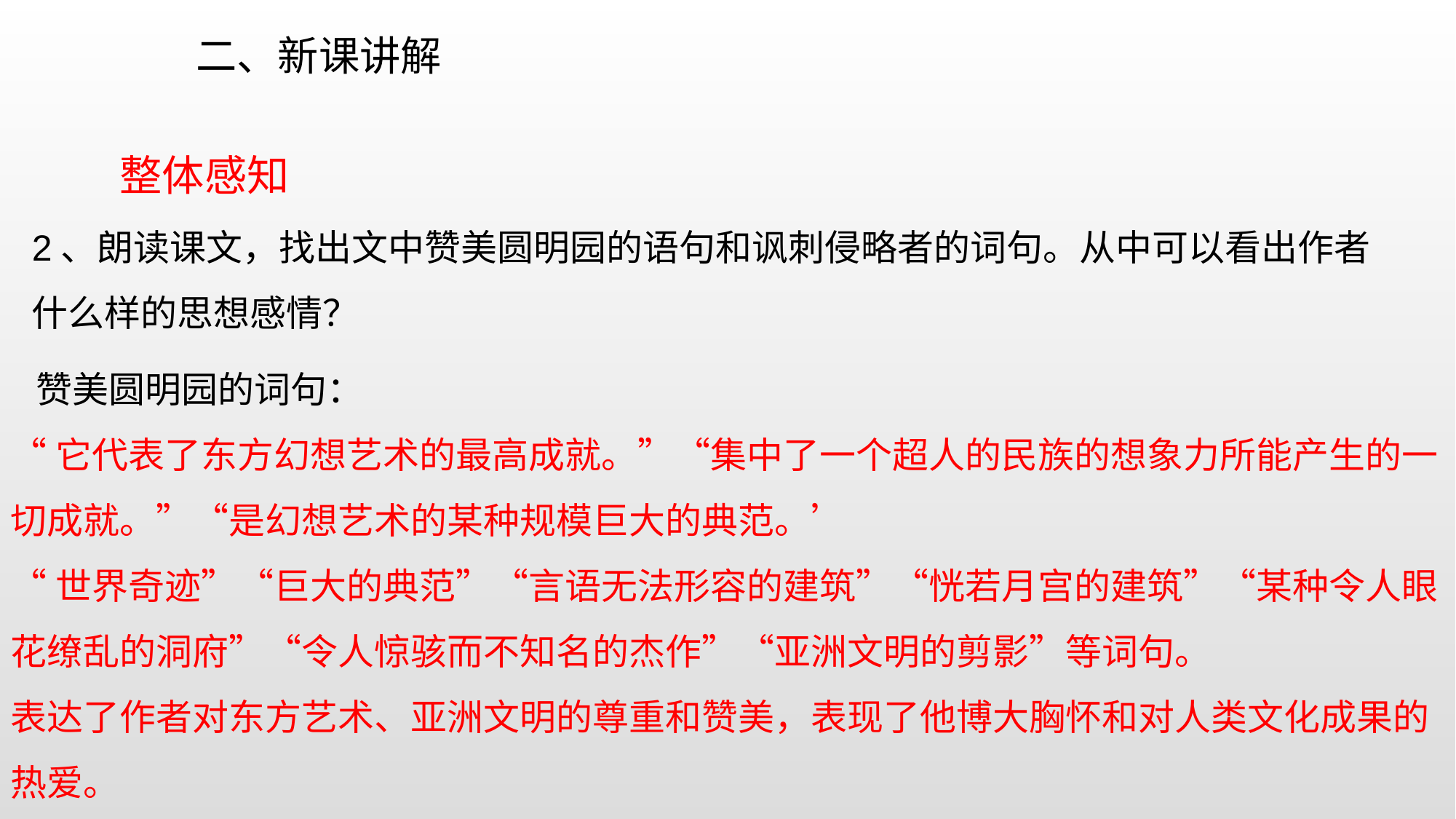

二、新课讲解

整体感知
2、朗读课文，找出文中赞美圆明园的语句和讽刺侵略者的词句。从中可以看出作者什么样的思想感情？

  赞美圆明园的词句：
“它代表了东方幻想艺术的最高成就。”“集中了一个超人的民族的想象力所能产生的一切成就。”“是幻想艺术的某种规模巨大的典范。’
“世界奇迹”“巨大的典范”“言语无法形容的建筑”“恍若月宫的建筑”“某种令人眼花缭乱的洞府”“令人惊骇而不知名的杰作”“亚洲文明的剪影”等词句。
表达了作者对东方艺术、亚洲文明的尊重和赞美，表现了他博大胸怀和对人类文化成果的热爱。